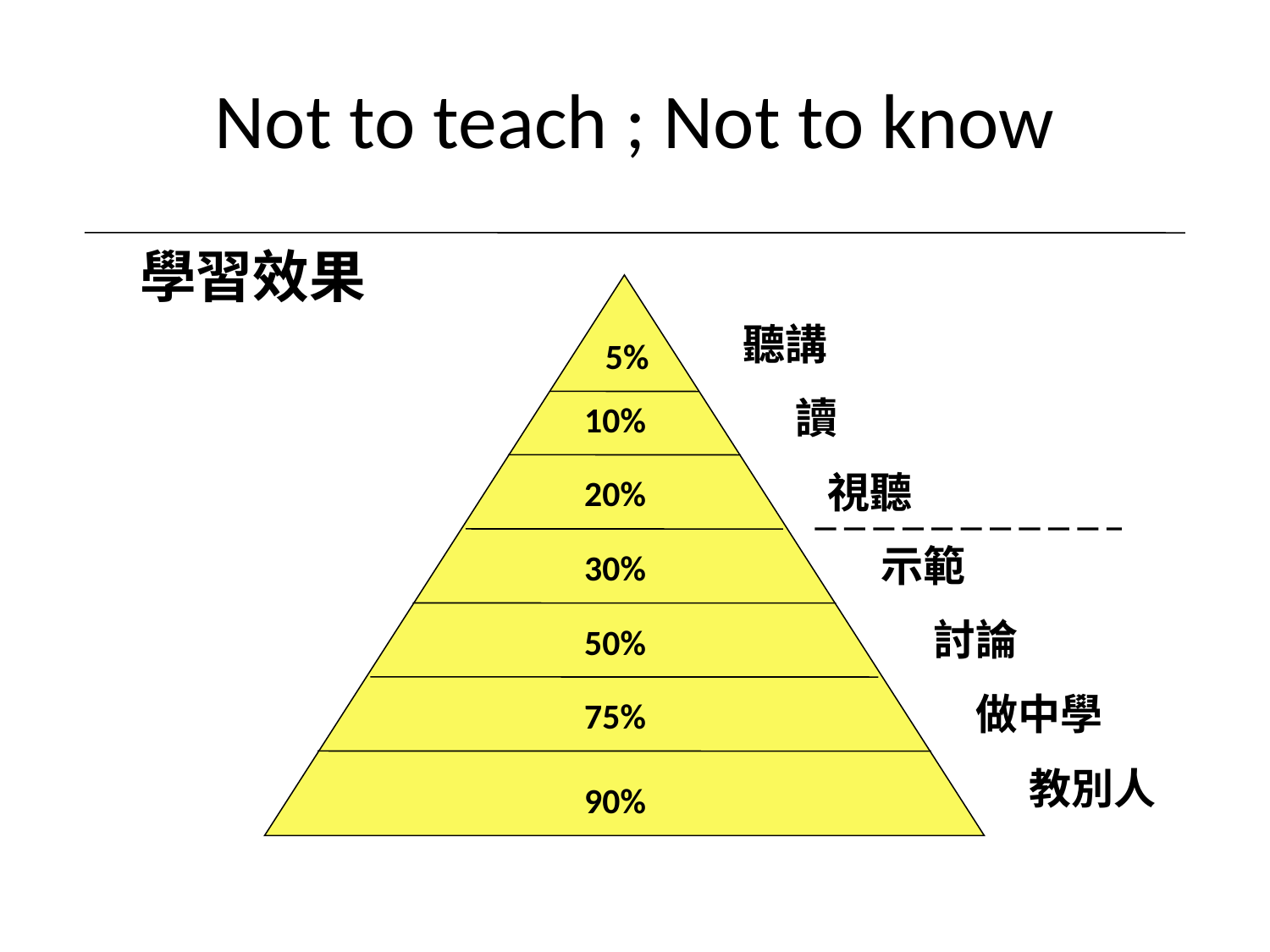

# Not to teach ; Not to know

 學習效果

聽講
5%
讀

10%

視聽
20%

示範
30%

討論
50%

做中學
75%

教別人
90%